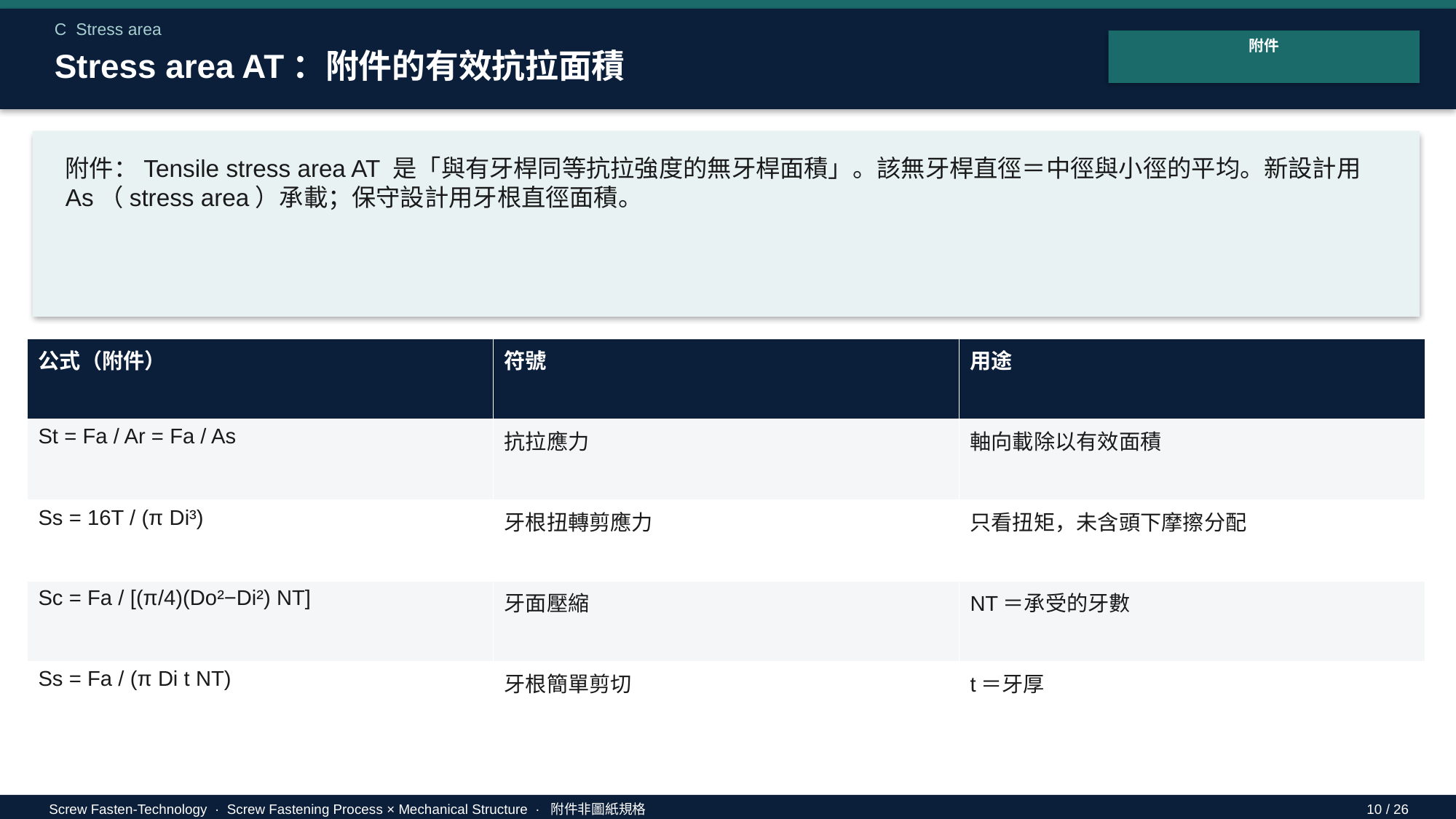

C  Stress area

附件
Stress area AT：附件的有效抗拉面積

附件：Tensile stress area AT 是「與有牙桿同等抗拉強度的無牙桿面積」。該無牙桿直徑＝中徑與小徑的平均。新設計用 As（stress area）承載；保守設計用牙根直徑面積。
| 公式（附件） | 符號 | 用途 |
| --- | --- | --- |
| St = Fa / Ar = Fa / As | 抗拉應力 | 軸向載除以有效面積 |
| Ss = 16T / (π Di³) | 牙根扭轉剪應力 | 只看扭矩，未含頭下摩擦分配 |
| Sc = Fa / [(π/4)(Do²−Di²) NT] | 牙面壓縮 | NT＝承受的牙數 |
| Ss = Fa / (π Di t NT) | 牙根簡單剪切 | t＝牙厚 |

Screw Fasten-Technology  ·  Screw Fastening Process × Mechanical Structure  ·  附件非圖紙規格
10 / 26